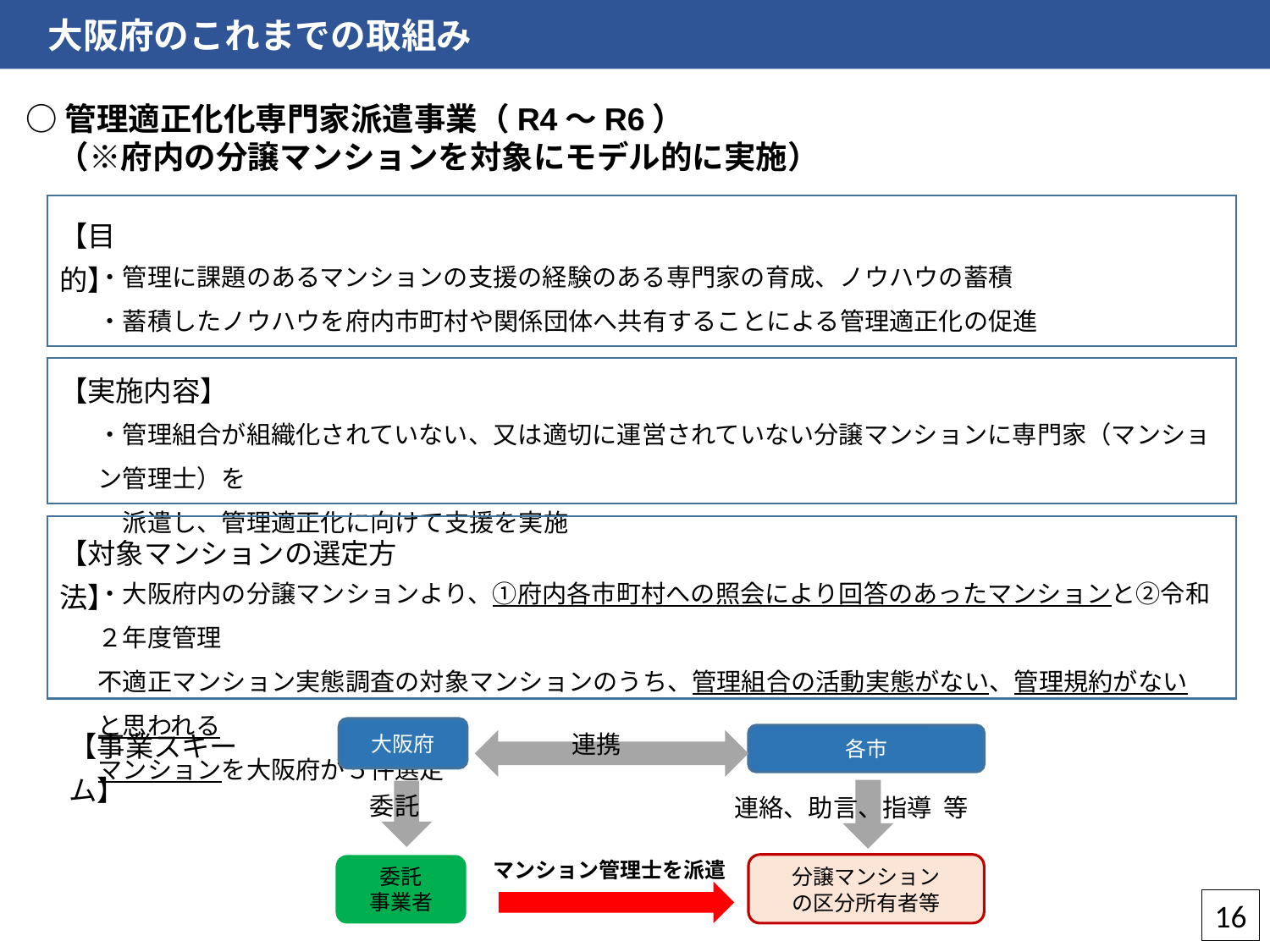

大阪府のこれまでの取組み
○管理適正化化専門家派遣事業（R4～R6）
　（※府内の分譲マンションを対象にモデル的に実施）

【目的】
・管理に課題のあるマンションの支援の経験のある専門家の育成、ノウハウの蓄積
・蓄積したノウハウを府内市町村や関係団体へ共有することによる管理適正化の促進
【実施内容】

・管理組合が組織化されていない、又は適切に運営されていない分譲マンションに専門家（マンション管理士）を
　派遣し、管理適正化に向けて支援を実施

【対象マンションの選定方法】
・大阪府内の分譲マンションより、①府内各市町村への照会により回答のあったマンションと②令和２年度管理
不適正マンション実態調査の対象マンションのうち、管理組合の活動実態がない、管理規約がないと思われる
マンションを大阪府が５件選定
【事業スキーム】
大阪府
連携
各市

委託
連絡、助言、指導  等
マンション管理士を派遣
分譲マンション
の区分所有者等
委託
事業者

16